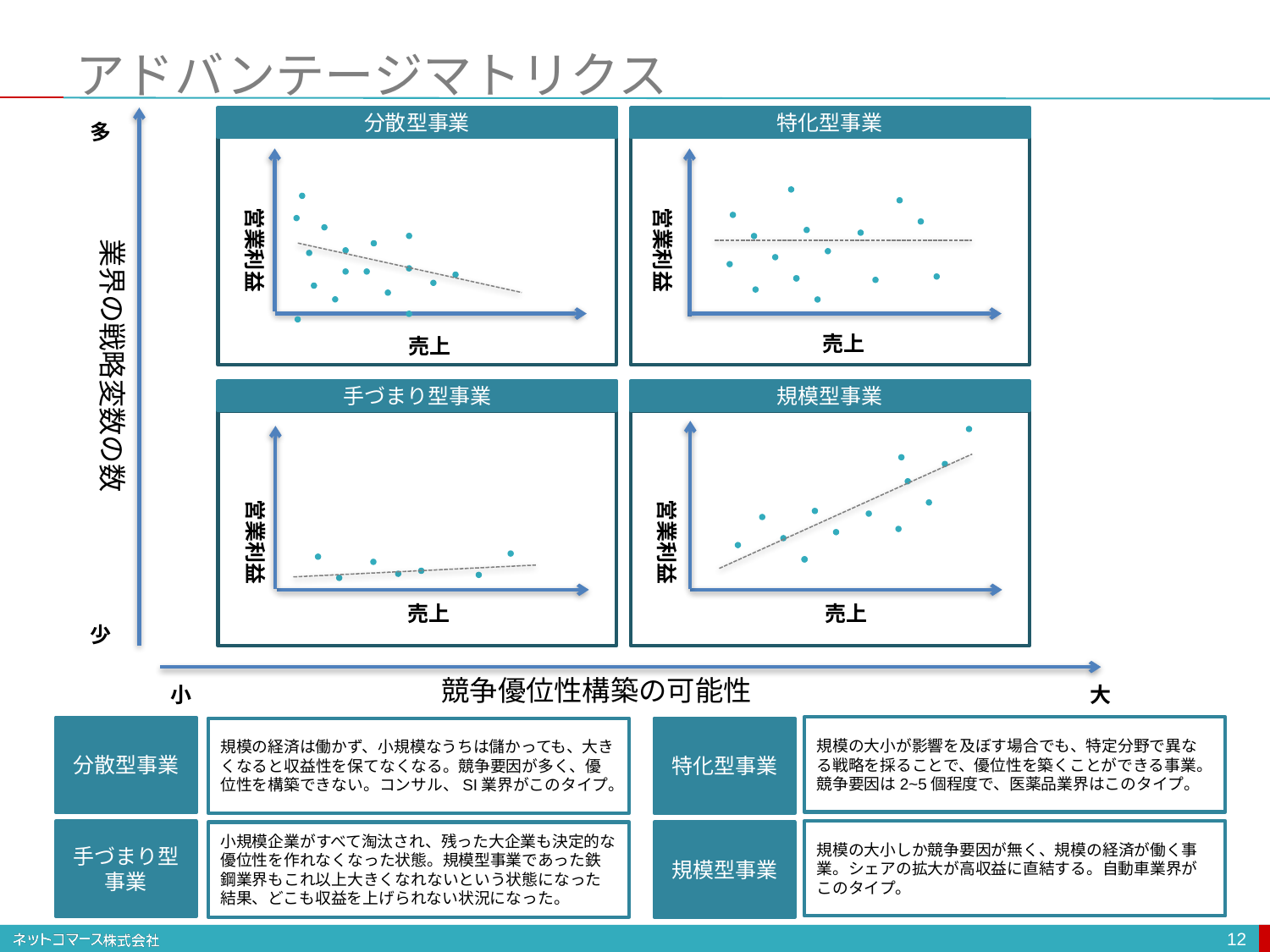

アドバンテージマトリクス
分散型事業
特化型事業
多

営業利益
営業利益

業界の戦略変数の数

売上
売上
手づまり型事業
規模型事業

営業利益
営業利益

売上
売上
少
競争優位性構築の可能性
小
大
規模の大小が影響を及ぼす場合でも、特定分野で異なる戦略を採ることで、優位性を築くことができる事業。競争要因は2~5個程度で、医薬品業界はこのタイプ。
分散型事業
規模の経済は働かず、小規模なうちは儲かっても、大きくなると収益性を保てなくなる。競争要因が多く、優位性を構築できない。コンサル、SI業界がこのタイプ。
特化型事業
規模の大小しか競争要因が無く、規模の経済が働く事業。シェアの拡大が高収益に直結する。自動車業界がこのタイプ。
手づまり型事業
小規模企業がすべて淘汰され、残った大企業も決定的な優位性を作れなくなった状態。規模型事業であった鉄鋼業界もこれ以上大きくなれないという状態になった結果、どこも収益を上げられない状況になった。
規模型事業
12